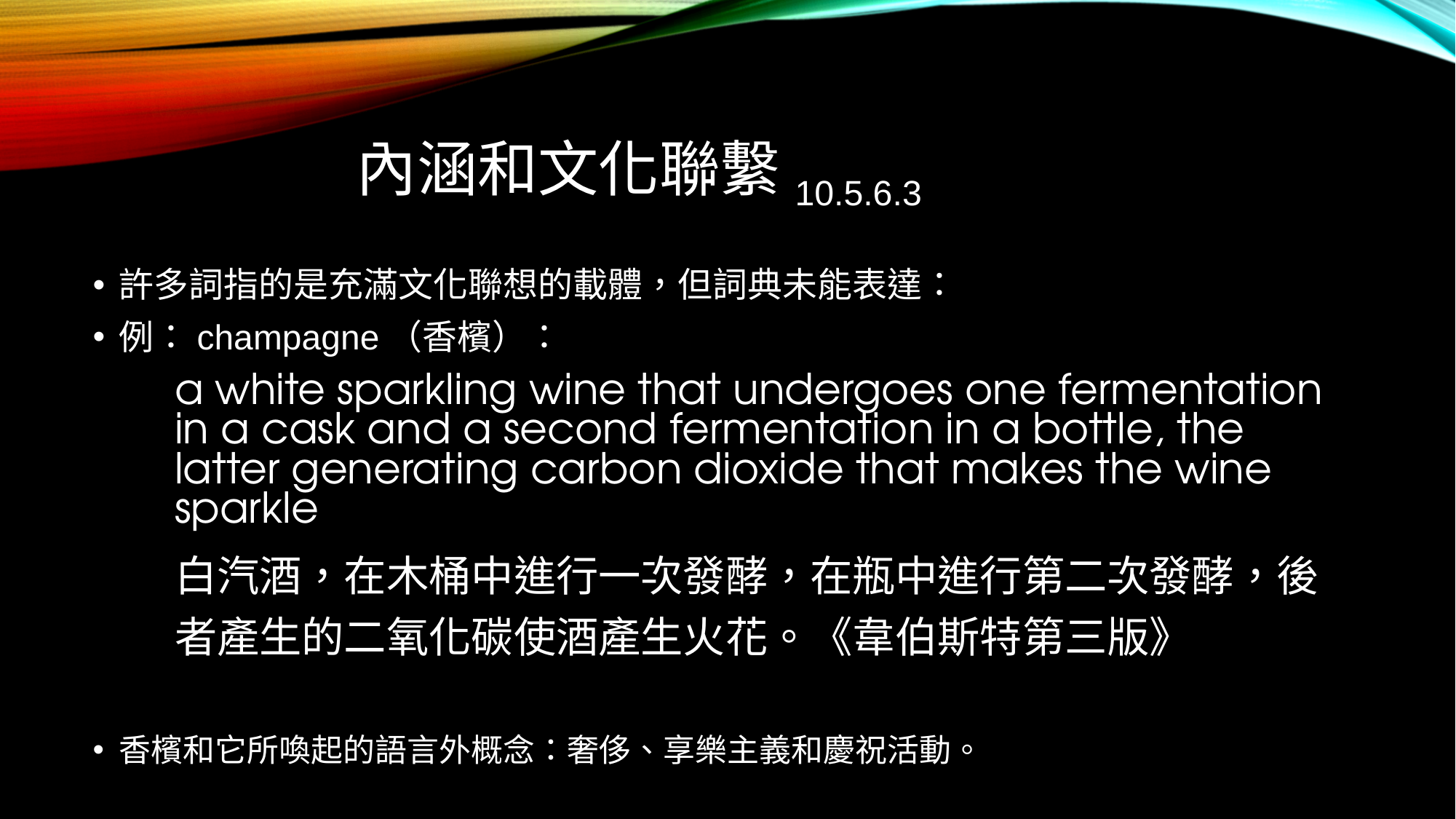

# 內涵和文化聯繫10.5.6.3
許多詞指的是充滿文化聯想的載體，但詞典未能表達：
例：champagne（香檳）：

香檳和它所喚起的語言外概念：奢侈、享樂主義和慶祝活動。
| a white sparkling wine that undergoes one fermentation in a cask and a second fermentation in a bottle, the latter generating carbon dioxide that makes the wine sparkle |
| --- |
| 白汽酒，在木桶中進行一次發酵，在瓶中進行第二次發酵，後者產生的二氧化碳使酒產生火花。《韋伯斯特第三版》 |